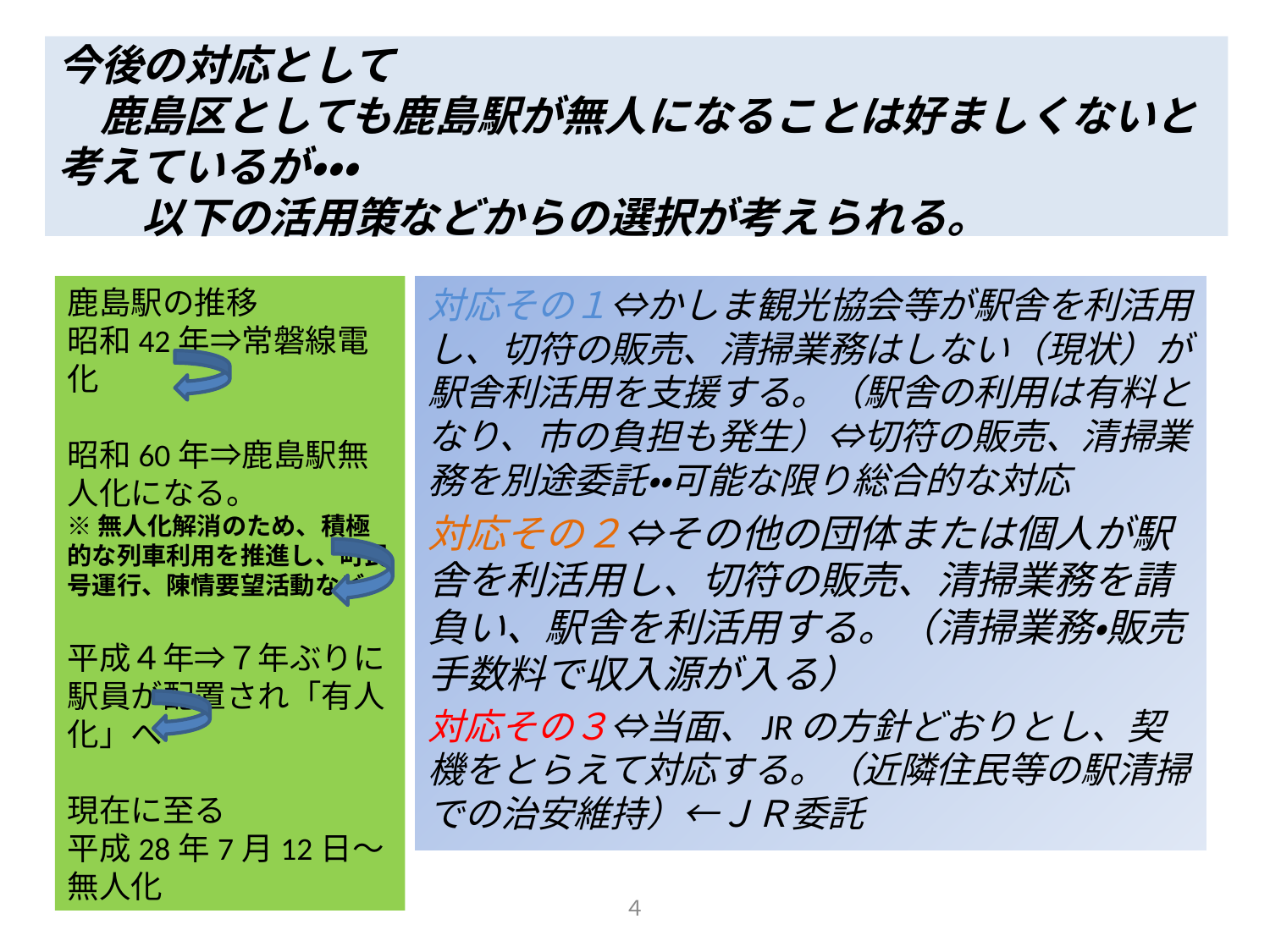

# 今後の対応として 　鹿島区としても鹿島駅が無人になることは好ましくないと考えているが・・・ 　　以下の活用策などからの選択が考えられる。
鹿島駅の推移
昭和42年⇒常磐線電化

昭和60年⇒鹿島駅無人化になる。
※無人化解消のため、積極的な列車利用を推進し、町民号運行、陳情要望活動など

平成４年⇒７年ぶりに駅員が配置され「有人化」へ

現在に至る
平成28年7月12日～無人化
対応その１⇔かしま観光協会等が駅舎を利活用し、切符の販売、清掃業務はしない（現状）が駅舎利活用を支援する。（駅舎の利用は有料となり、市の負担も発生）⇔切符の販売、清掃業務を別途委託・・可能な限り総合的な対応
対応その２⇔その他の団体または個人が駅舎を利活用し、切符の販売、清掃業務を請負い、駅舎を利活用する。（清掃業務・販売手数料で収入源が入る）
対応その３⇔当面、JRの方針どおりとし、契機をとらえて対応する。（近隣住民等の駅清掃での治安維持）←ＪＲ委託

４